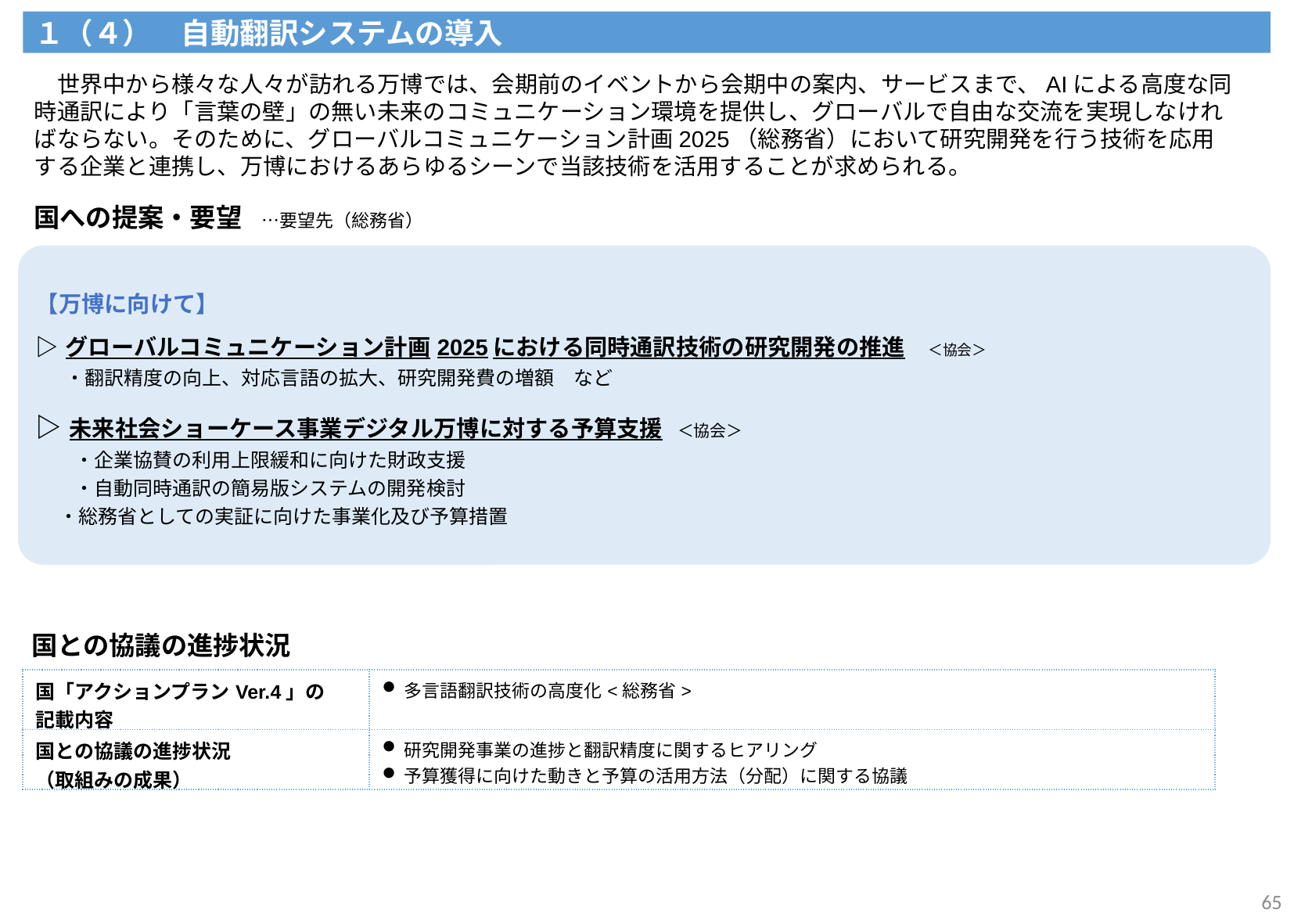

１（４）　自動翻訳システムの導入
　世界中から様々な人々が訪れる万博では、会期前のイベントから会期中の案内、サービスまで、AIによる高度な同時通訳により「言葉の壁」の無い未来のコミュニケーション環境を提供し、グローバルで自由な交流を実現しなければならない。そのために、グローバルコミュニケーション計画2025（総務省）において研究開発を行う技術を応用する企業と連携し、万博におけるあらゆるシーンで当該技術を活用することが求められる。
国への提案・要望　…要望先（総務省）

| 【万博に向けて】 ▷グローバルコミュニケーション計画2025における同時通訳技術の研究開発の推進　＜協会＞ 　　・翻訳精度の向上、対応言語の拡大、研究開発費の増額　など ▷未来社会ショーケース事業デジタル万博に対する予算支援　＜協会＞ 　　・企業協賛の利用上限緩和に向けた財政支援 　　・自動同時通訳の簡易版システムの開発検討 ・総務省としての実証に向けた事業化及び予算措置 |
| --- |
国との協議の進捗状況
| 国「アクションプランVer.4」の 記載内容 | 多言語翻訳技術の高度化<総務省> |
| --- | --- |
| 国との協議の進捗状況 （取組みの成果） | 研究開発事業の進捗と翻訳精度に関するヒアリング 予算獲得に向けた動きと予算の活用方法（分配）に関する協議 |

65